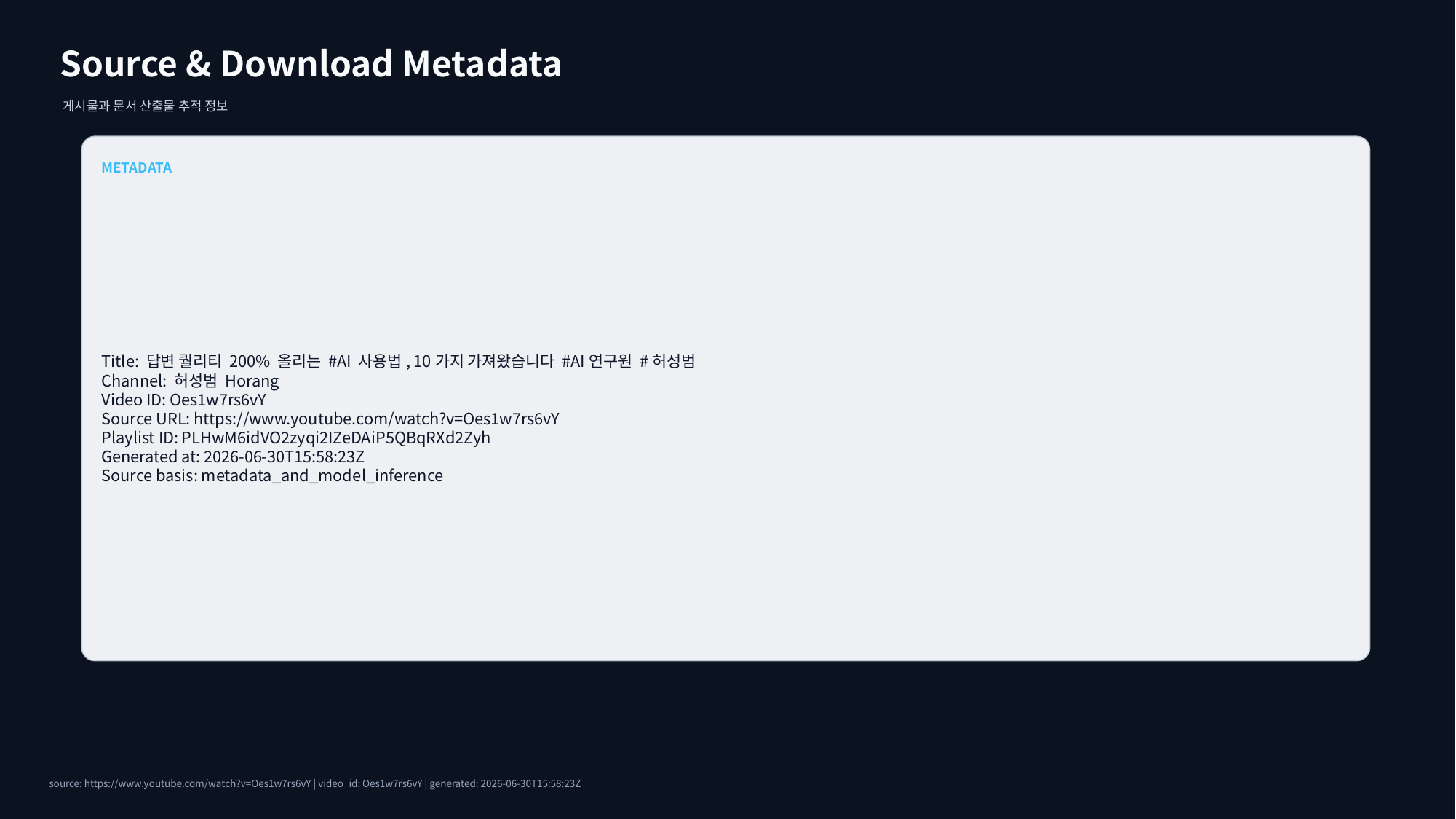

Source & Download Metadata
게시물과 문서 산출물 추적 정보

METADATA
Title: 답변 퀄리티 200% 올리는 #AI 사용법, 10가지 가져왔습니다 #AI연구원 #허성범
Channel: 허성범 Horang
Video ID: Oes1w7rs6vY
Source URL: https://www.youtube.com/watch?v=Oes1w7rs6vY
Playlist ID: PLHwM6idVO2zyqi2IZeDAiP5QBqRXd2Zyh
Generated at: 2026-06-30T15:58:23Z
Source basis: metadata_and_model_inference
source: https://www.youtube.com/watch?v=Oes1w7rs6vY | video_id: Oes1w7rs6vY | generated: 2026-06-30T15:58:23Z